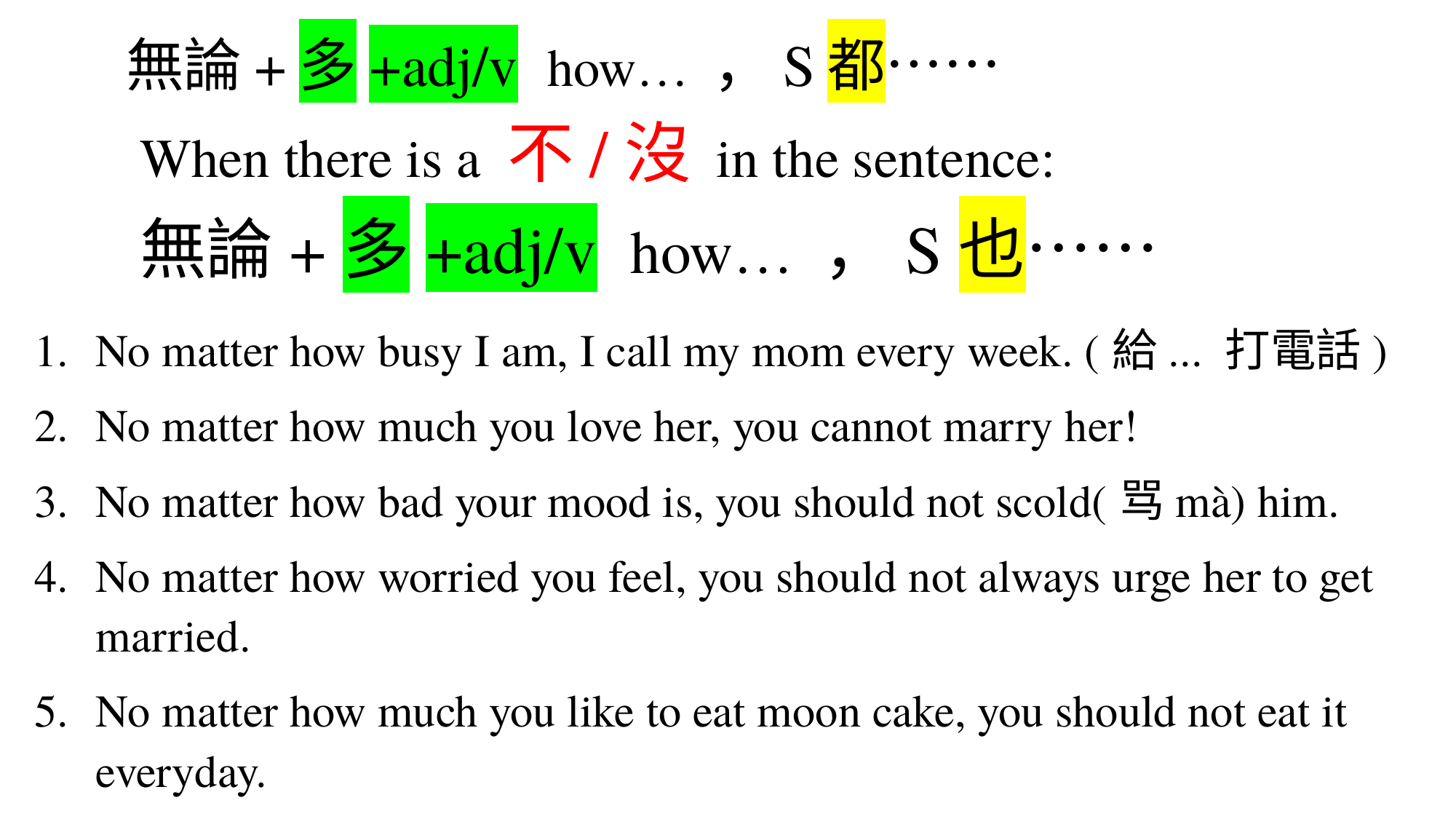

無論+多+adj/v  how… ，S都……
# When there is a 不/沒 in the sentence: 無論+多+adj/v  how… ，S也……
No matter how busy I am, I call my mom every week. (給... 打電話)
No matter how much you love her, you cannot marry her!
No matter how bad your mood is, you should not scold(骂mà) him.
No matter how worried you feel, you should not always urge her to get married.
No matter how much you like to eat moon cake, you should not eat it everyday.